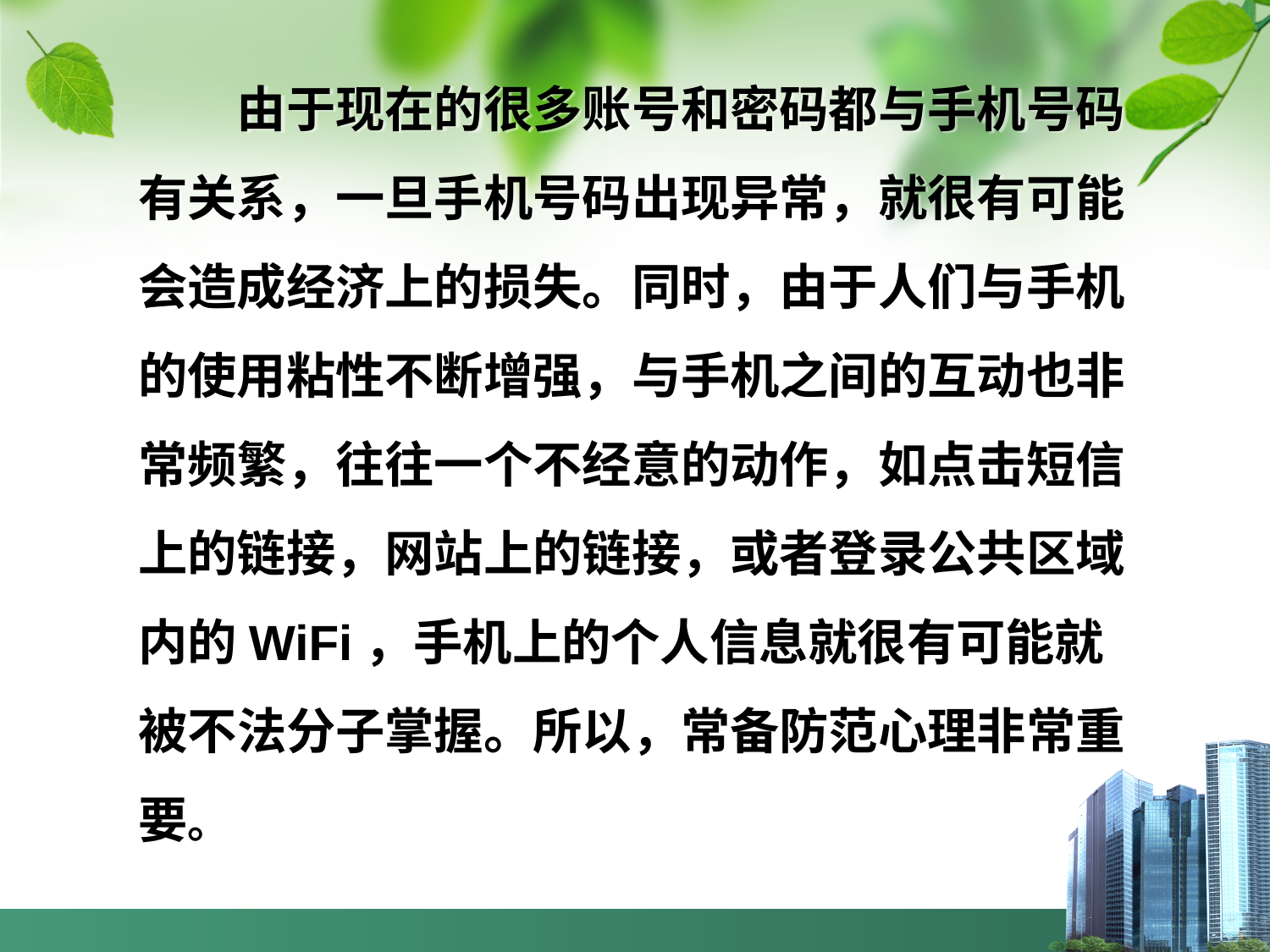

# 由于现在的很多账号和密码都与手机号码有关系，一旦手机号码出现异常，就很有可能会造成经济上的损失。同时，由于人们与手机的使用粘性不断增强，与手机之间的互动也非常频繁，往往一个不经意的动作，如点击短信上的链接，网站上的链接，或者登录公共区域内的WiFi，手机上的个人信息就很有可能就被不法分子掌握。所以，常备防范心理非常重要。
1
总结一下，有几点四点：